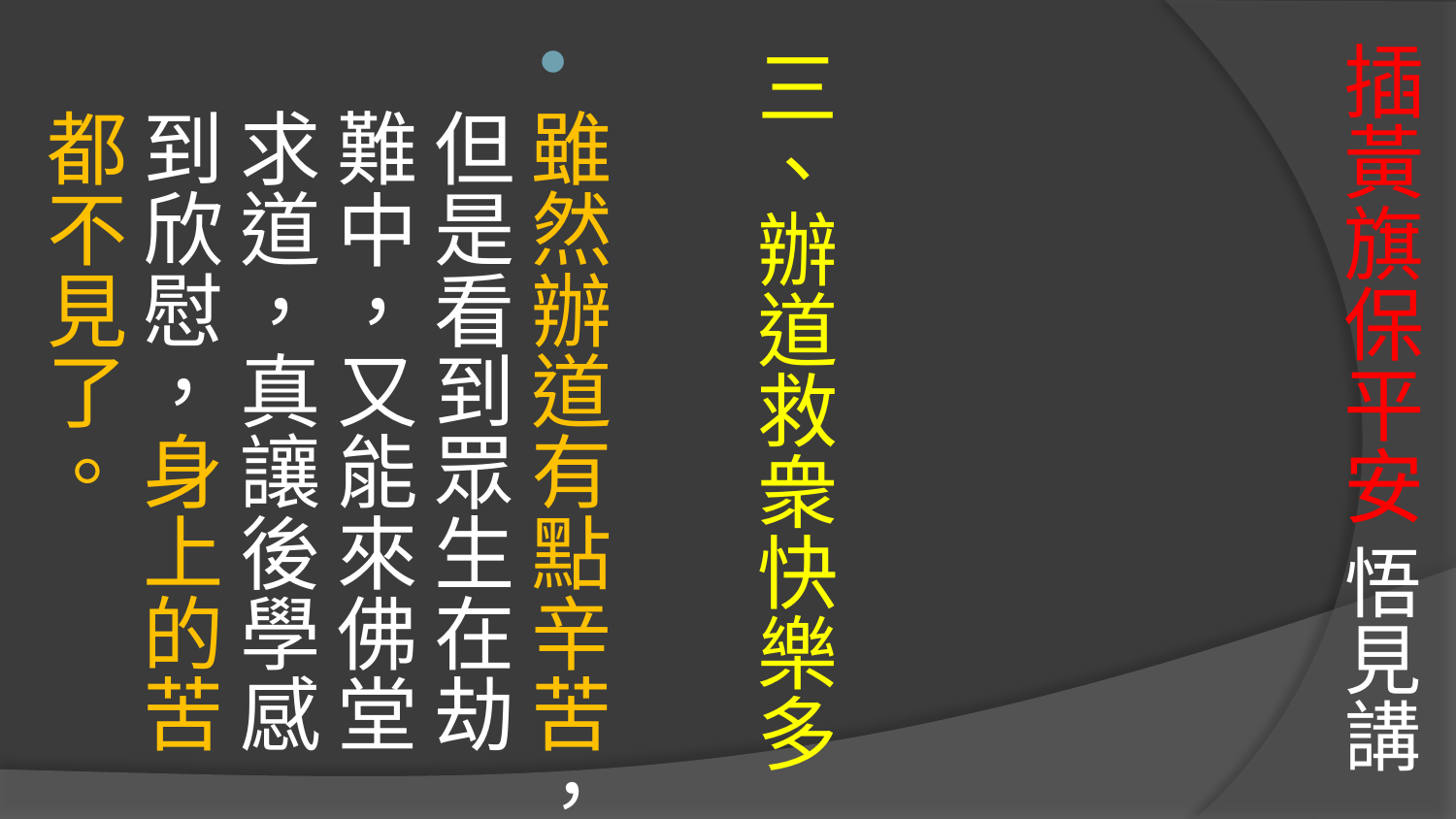

# 插黃旗保平安 悟見講
三、辦道救衆快樂多

雖然辦道有點辛苦，但是看到眾生在劫難中，又能來佛堂求道，真讓後學感到欣慰，身上的苦都不見了。